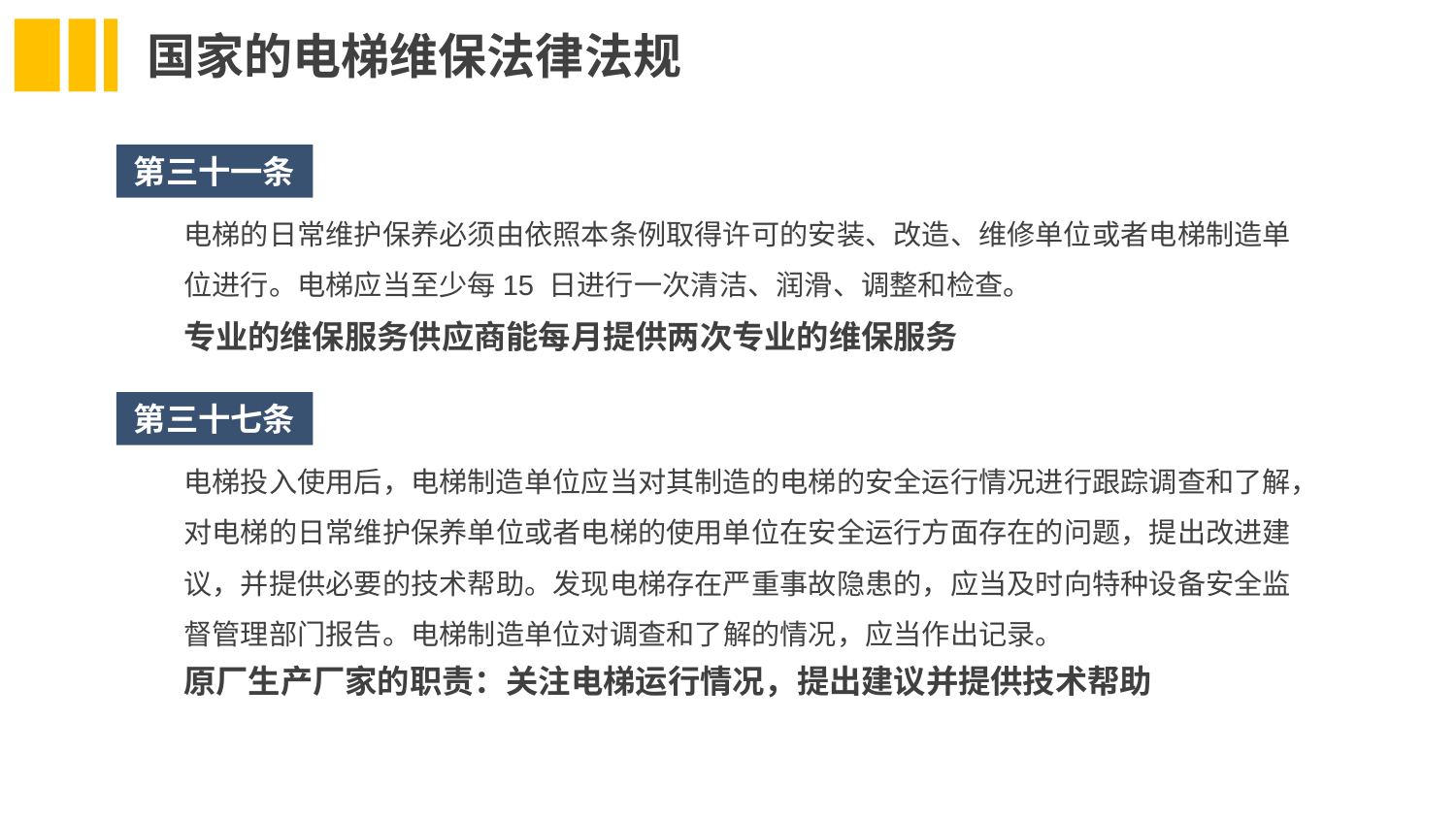

国家的电梯维保法律法规
第三十一条
电梯的日常维护保养必须由依照本条例取得许可的安装、改造、维修单位或者电梯制造单位进行。电梯应当至少每15 日进行一次清洁、润滑、调整和检查。
专业的维保服务供应商能每月提供两次专业的维保服务
第三十七条
电梯投入使用后，电梯制造单位应当对其制造的电梯的安全运行情况进行跟踪调查和了解，对电梯的日常维护保养单位或者电梯的使用单位在安全运行方面存在的问题，提出改进建议，并提供必要的技术帮助。发现电梯存在严重事故隐患的，应当及时向特种设备安全监督管理部门报告。电梯制造单位对调查和了解的情况，应当作出记录。
原厂生产厂家的职责：关注电梯运行情况，提出建议并提供技术帮助